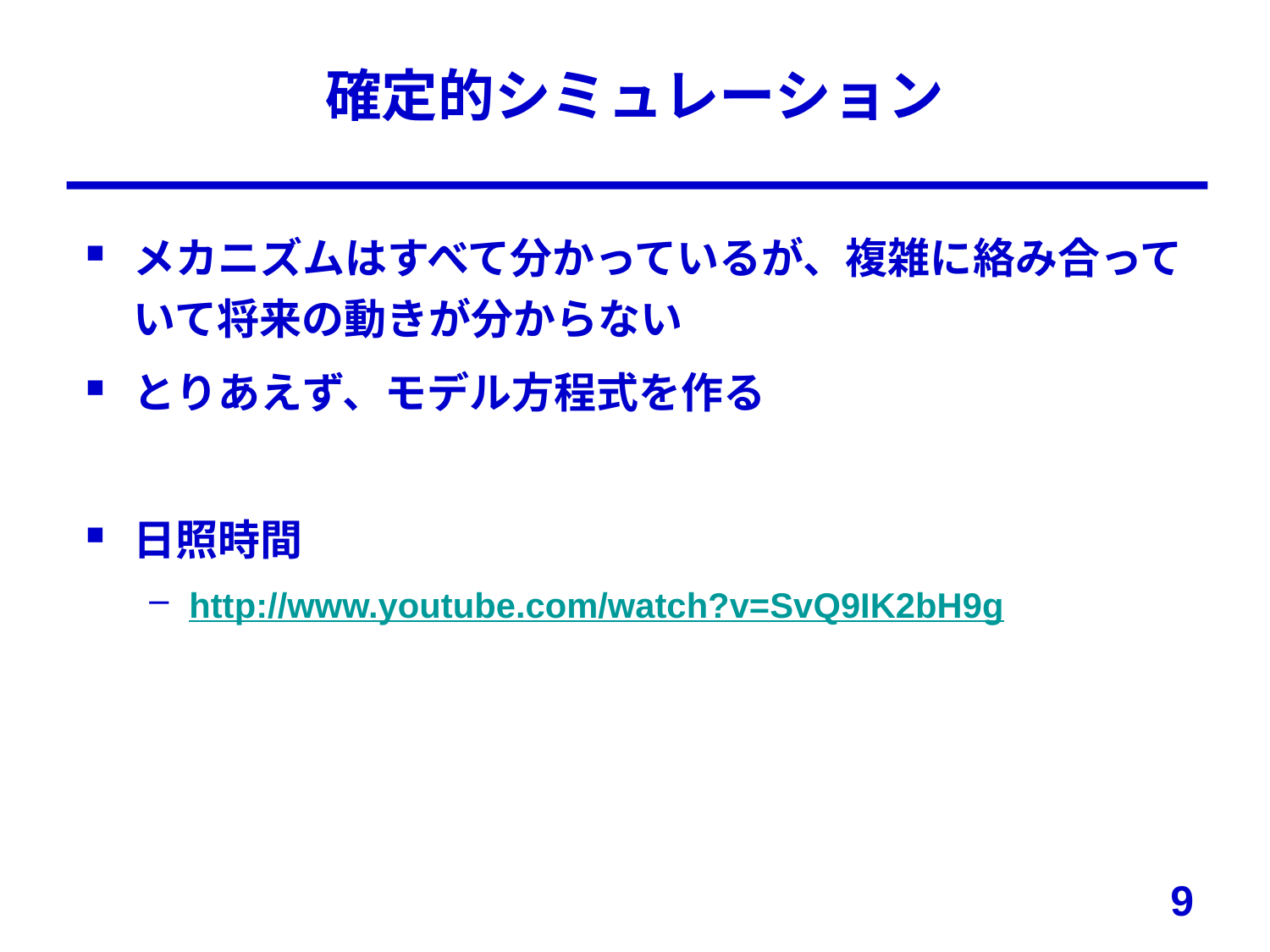

# 確定的シミュレーション
メカニズムはすべて分かっているが、複雑に絡み合っていて将来の動きが分からない
とりあえず、モデル方程式を作る

日照時間
http://www.youtube.com/watch?v=SvQ9IK2bH9g
9